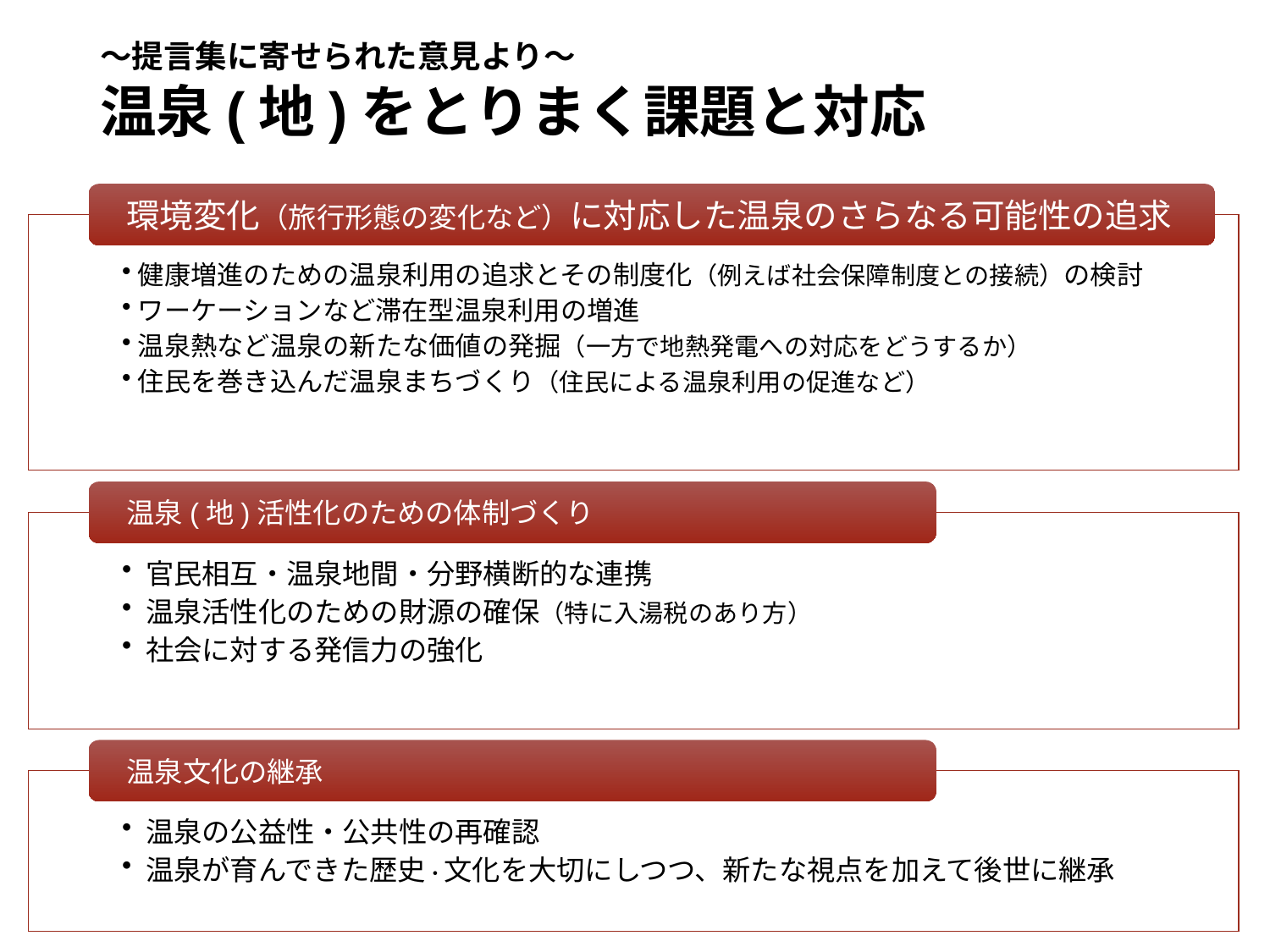

# 〜提言集に寄せられた意見より〜 温泉(地)をとりまく課題と対応
健康増進のための温泉利用の追求とその制度化（例えば社会保障制度との接続）の検討
ワーケーションなど滞在型温泉利用の増進
温泉熱など温泉の新たな価値の発掘（一方で地熱発電への対応をどうするか）
住民を巻き込んだ温泉まちづくり（住民による温泉利用の促進など）
環境変化（旅行形態の変化など）に対応した温泉のさらなる可能性の追求
官民相互・温泉地間・分野横断的な連携
温泉活性化のための財源の確保（特に入湯税のあり方）
社会に対する発信力の強化
温泉(地)活性化のための体制づくり
温泉の公益性・公共性の再確認
温泉が育んできた歴史・文化を大切にしつつ、新たな視点を加えて後世に継承
温泉文化の継承